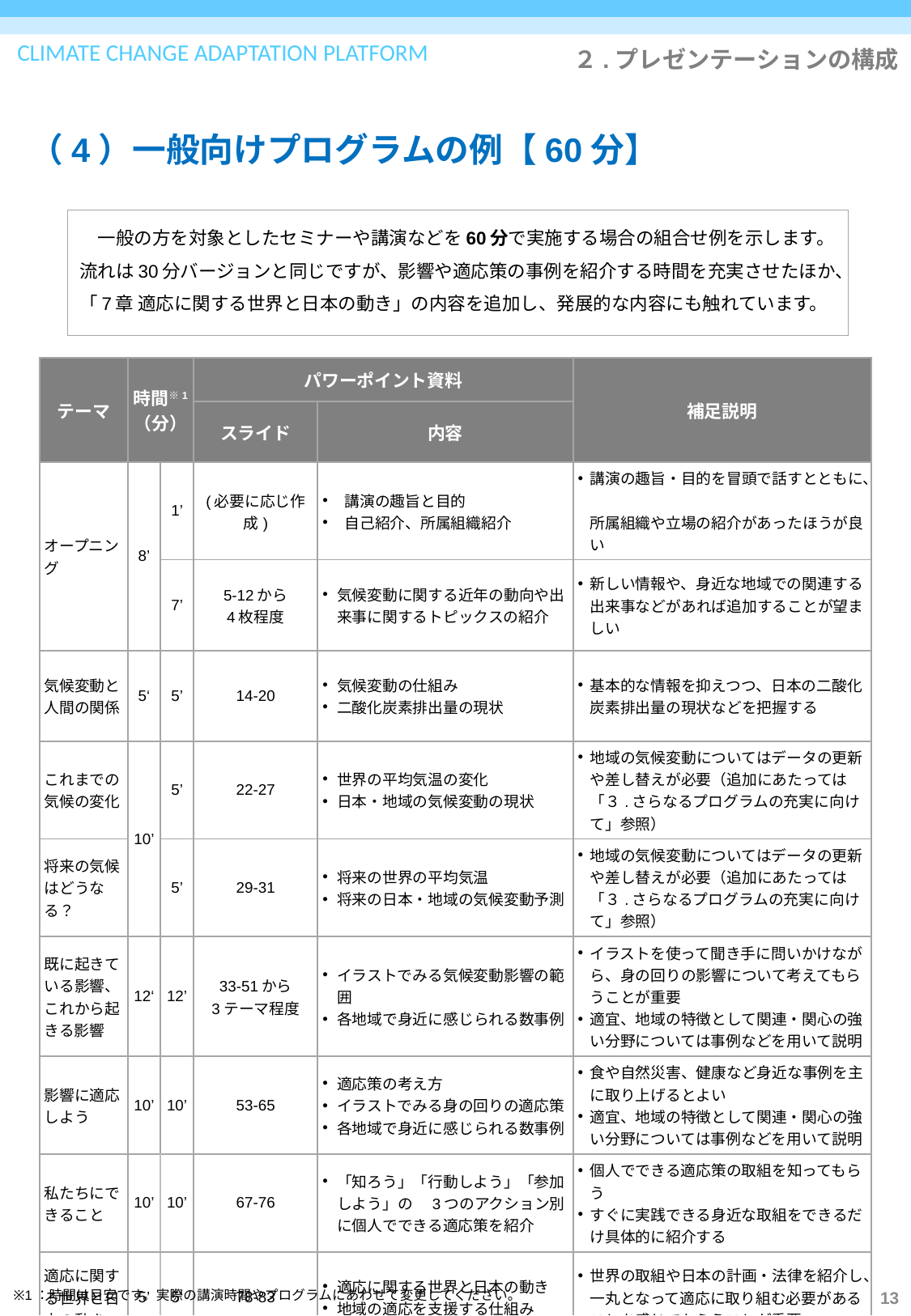

２.プレゼンテーションの構成
# （4）一般向けプログラムの例【60分】
　一般の方を対象としたセミナーや講演などを60分で実施する場合の組合せ例を示します。
流れは30分バージョンと同じですが、影響や適応策の事例を紹介する時間を充実させたほか、「7章 適応に関する世界と日本の動き」の内容を追加し、発展的な内容にも触れています。
| テーマ | 時間※1 （分） |  | パワーポイント資料 |  | 補足説明 |
| --- | --- | --- | --- | --- | --- |
|  |  |  | スライド | 内容 |  |
| オープニング | 8’ | 1’ | (必要に応じ作成) | 講演の趣旨と目的 自己紹介、所属組織紹介 | 講演の趣旨・目的を冒頭で話すとともに、 所属組織や立場の紹介があったほうが良い |
|  |  | 7’ | 5-12から 4枚程度 | 気候変動に関する近年の動向や出来事に関するトピックスの紹介 | 新しい情報や、身近な地域での関連する出来事などがあれば追加することが望ましい |
| 気候変動と人間の関係 | 5‘ | 5’ | 14-20 | 気候変動の仕組み 二酸化炭素排出量の現状 | 基本的な情報を抑えつつ、日本の二酸化炭素排出量の現状などを把握する |
| これまでの気候の変化 | 10’ | 5’ | 22-27 | 世界の平均気温の変化 日本・地域の気候変動の現状 | 地域の気候変動についてはデータの更新や差し替えが必要（追加にあたっては「３.さらなるプログラムの充実に向けて」参照） |
| 将来の気候はどうなる？ |  | 5’ | 29-31 | 将来の世界の平均気温 将来の日本・地域の気候変動予測 | 地域の気候変動についてはデータの更新や差し替えが必要（追加にあたっては「３.さらなるプログラムの充実に向けて」参照） |
| 既に起きている影響、これから起きる影響 | 12‘ | 12’ | 33-51から 3テーマ程度 | イラストでみる気候変動影響の範囲 各地域で身近に感じられる数事例 | イラストを使って聞き手に問いかけながら、身の回りの影響について考えてもらうことが重要 適宜、地域の特徴として関連・関心の強い分野については事例などを用いて説明 |
| 影響に適応しよう | 10’ | 10’ | 53-65 | 適応策の考え方 イラストでみる身の回りの適応策 各地域で身近に感じられる数事例 | 食や自然災害、健康など身近な事例を主に取り上げるとよい 適宜、地域の特徴として関連・関心の強い分野については事例などを用いて説明 |
| 私たちにできること | 10’ | 10’ | 67-76 | 「知ろう」「行動しよう」「参加しよう」の　3つのアクション別に個人でできる適応策を紹介 | 個人でできる適応策の取組を知ってもらう すぐに実践できる身近な取組をできるだけ具体的に紹介する |
| 適応に関する世界と日本の動き | 5’ | 5’ | 78-83 | 適応に関する世界と日本の動き 地域の適応を支援する仕組み | 世界の取組や日本の計画・法律を紹介し、一丸となって適応に取り組む必要があることを感じてもらうことが重要 |
13
※1：時間は目安です。実際の講演時間やプログラムにあわせて変更してください。